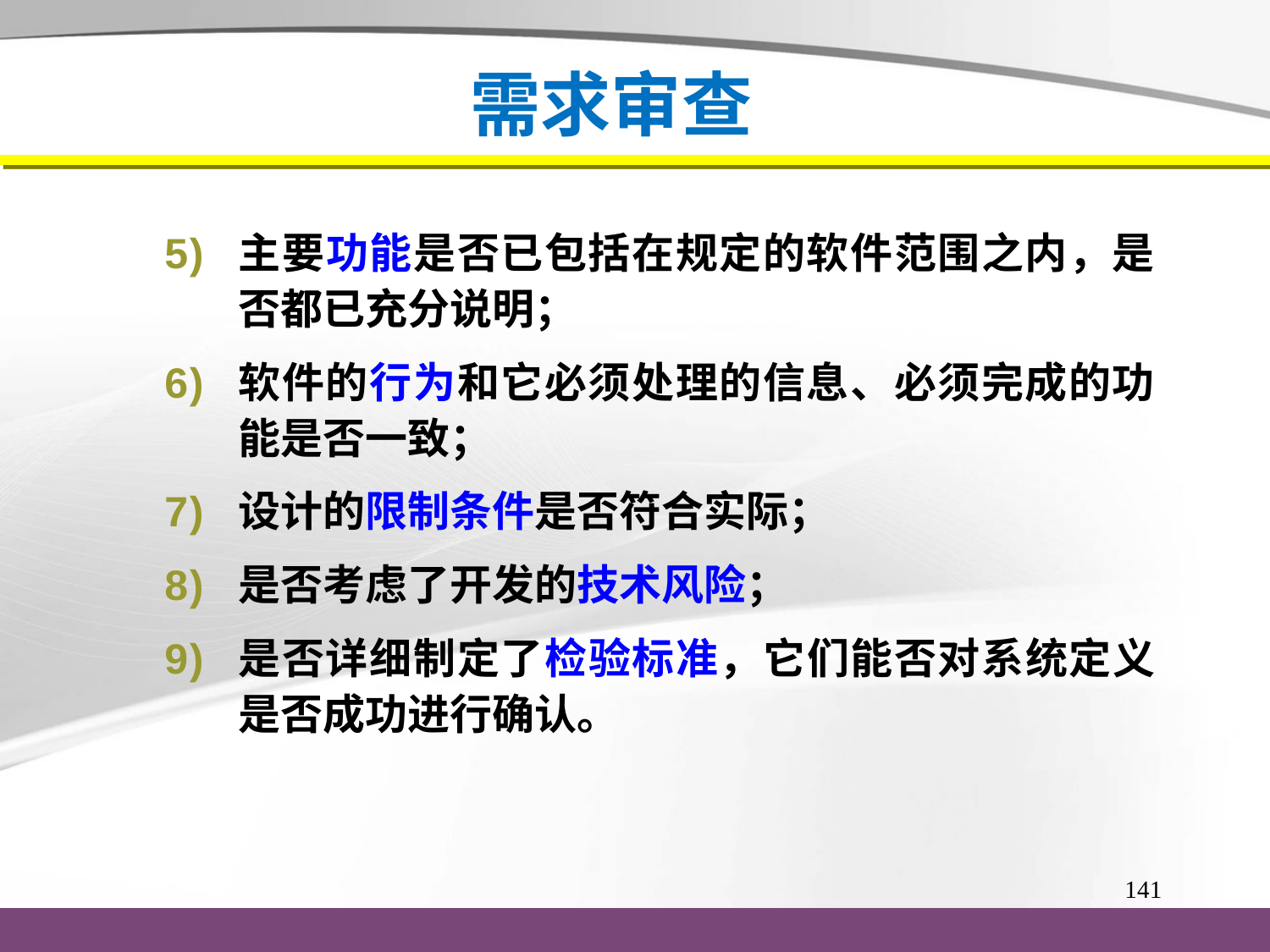

# 需求审查
主要功能是否已包括在规定的软件范围之内，是否都已充分说明；
软件的行为和它必须处理的信息、必须完成的功能是否一致；
设计的限制条件是否符合实际；
是否考虑了开发的技术风险；
是否详细制定了检验标准，它们能否对系统定义是否成功进行确认。
141